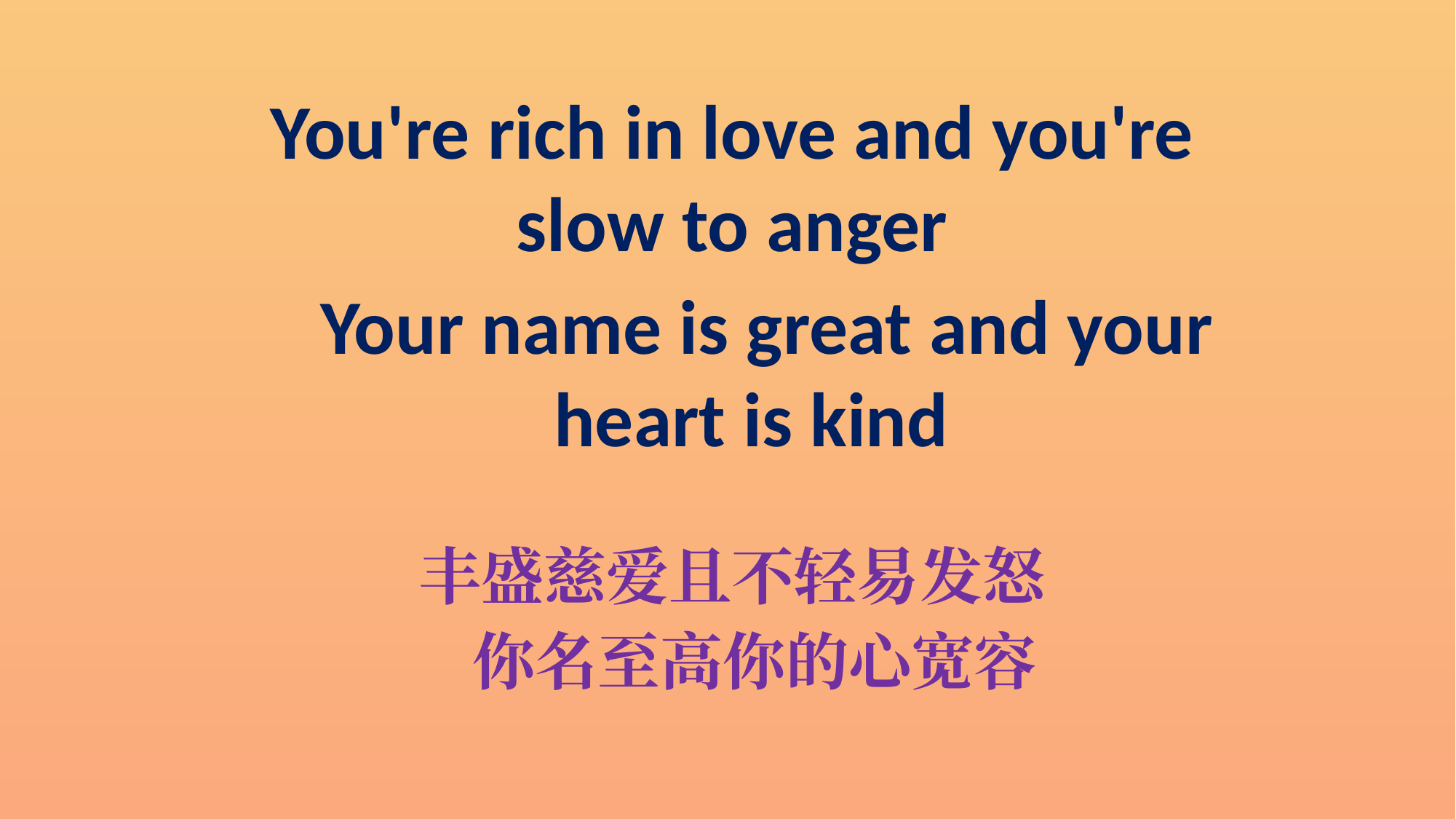

You're rich in love and you're slow to anger
    Your name is great and your heart is kind

丰盛慈爱且不轻易发怒
  你名至高你的心宽容